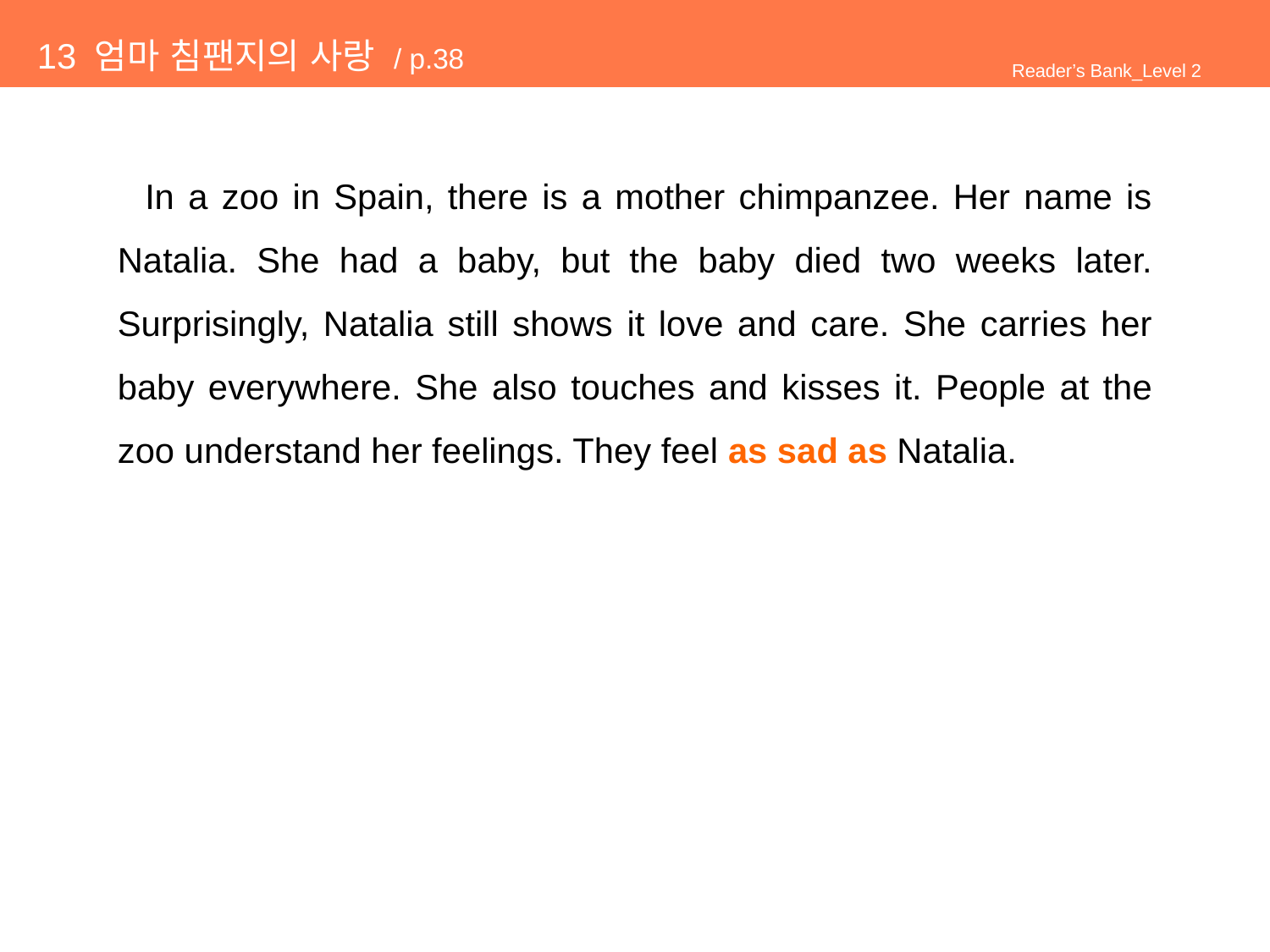

# 13 엄마 침팬지의 사랑 / p.38
Reader’s Bank_Level 2

  In a zoo in Spain, there is a mother chimpanzee. Her name is Natalia. She had a baby, but the baby died two weeks later. Surprisingly, Natalia still shows it love and care. She carries her baby everywhere. She also touches and kisses it. People at the zoo understand her feelings. They feel as sad as Natalia.